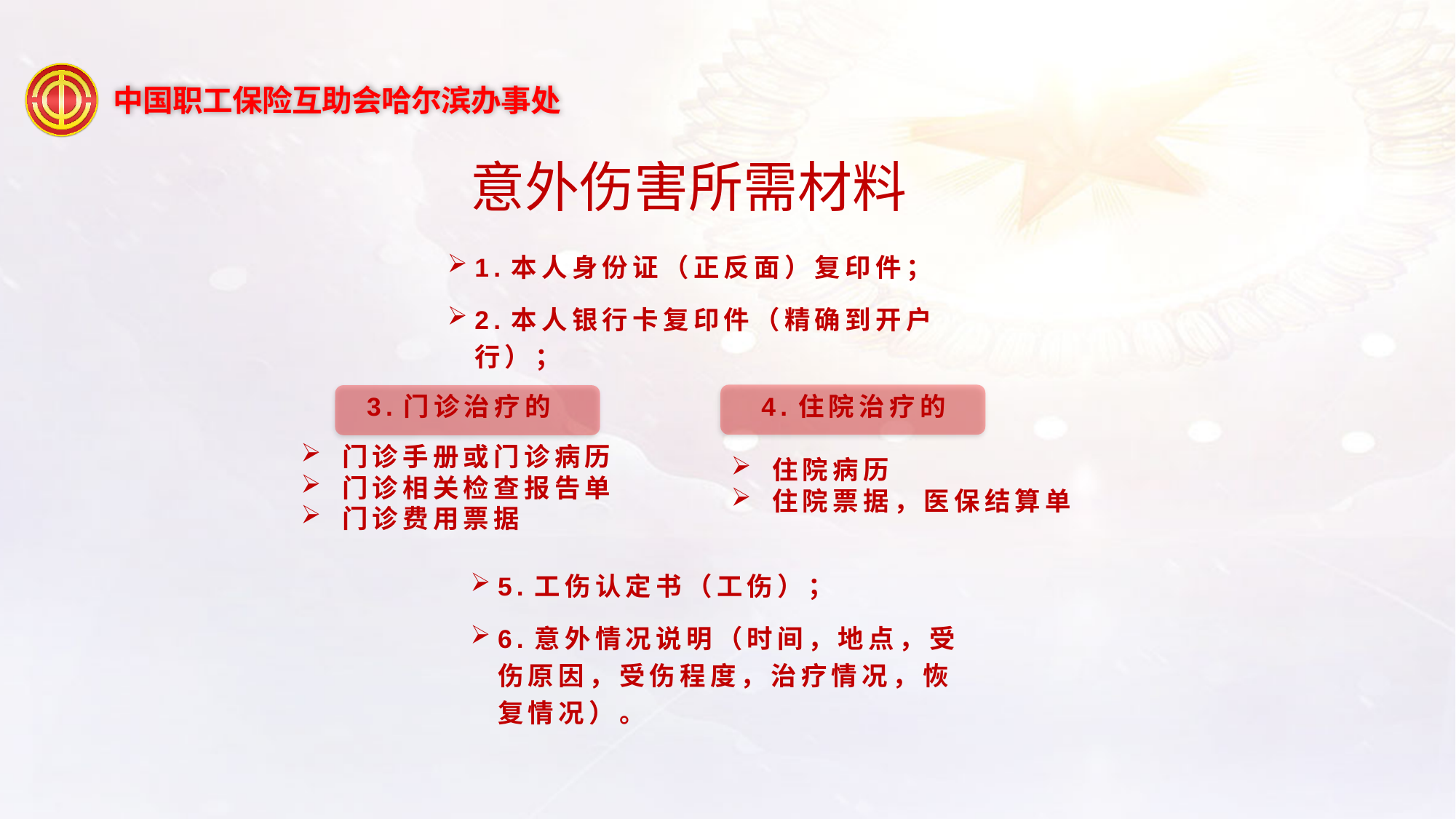

意外伤害所需材料
1.本人身份证（正反面）复印件；
2.本人银行卡复印件（精确到开户行）；

3.门诊治疗的
4.住院治疗的
门诊手册或门诊病历
门诊相关检查报告单
门诊费用票据
住院病历
住院票据，医保结算单
5.工伤认定书（工伤）；
6.意外情况说明（时间，地点，受伤原因，受伤程度，治疗情况，恢复情况）。